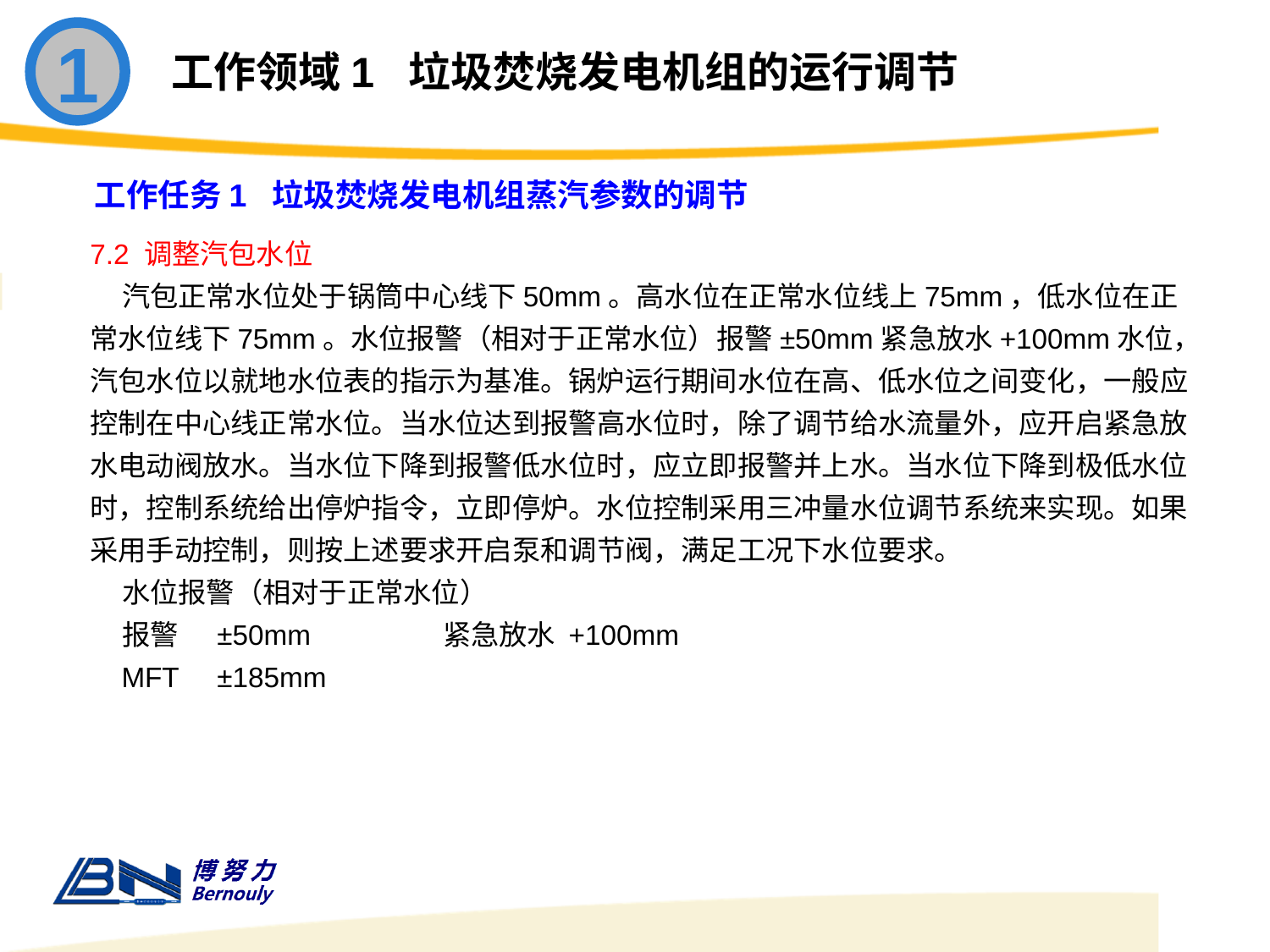

1
工作领域1  垃圾焚烧发电机组的运行调节
工作任务1  垃圾焚烧发电机组蒸汽参数的调节
7.2 调整汽包水位
    汽包正常水位处于锅筒中心线下50mm。高水位在正常水位线上75mm，低水位在正常水位线下75mm。水位报警（相对于正常水位）报警±50mm紧急放水+100mm水位，汽包水位以就地水位表的指示为基准。锅炉运行期间水位在高、低水位之间变化，一般应控制在中心线正常水位。当水位达到报警高水位时，除了调节给水流量外，应开启紧急放水电动阀放水。当水位下降到报警低水位时，应立即报警并上水。当水位下降到极低水位时，控制系统给出停炉指令，立即停炉。水位控制采用三冲量水位调节系统来实现。如果采用手动控制，则按上述要求开启泵和调节阀，满足工况下水位要求。
    水位报警（相对于正常水位）
    报警	±50mm                紧急放水 +100mm
    MFT	±185mm